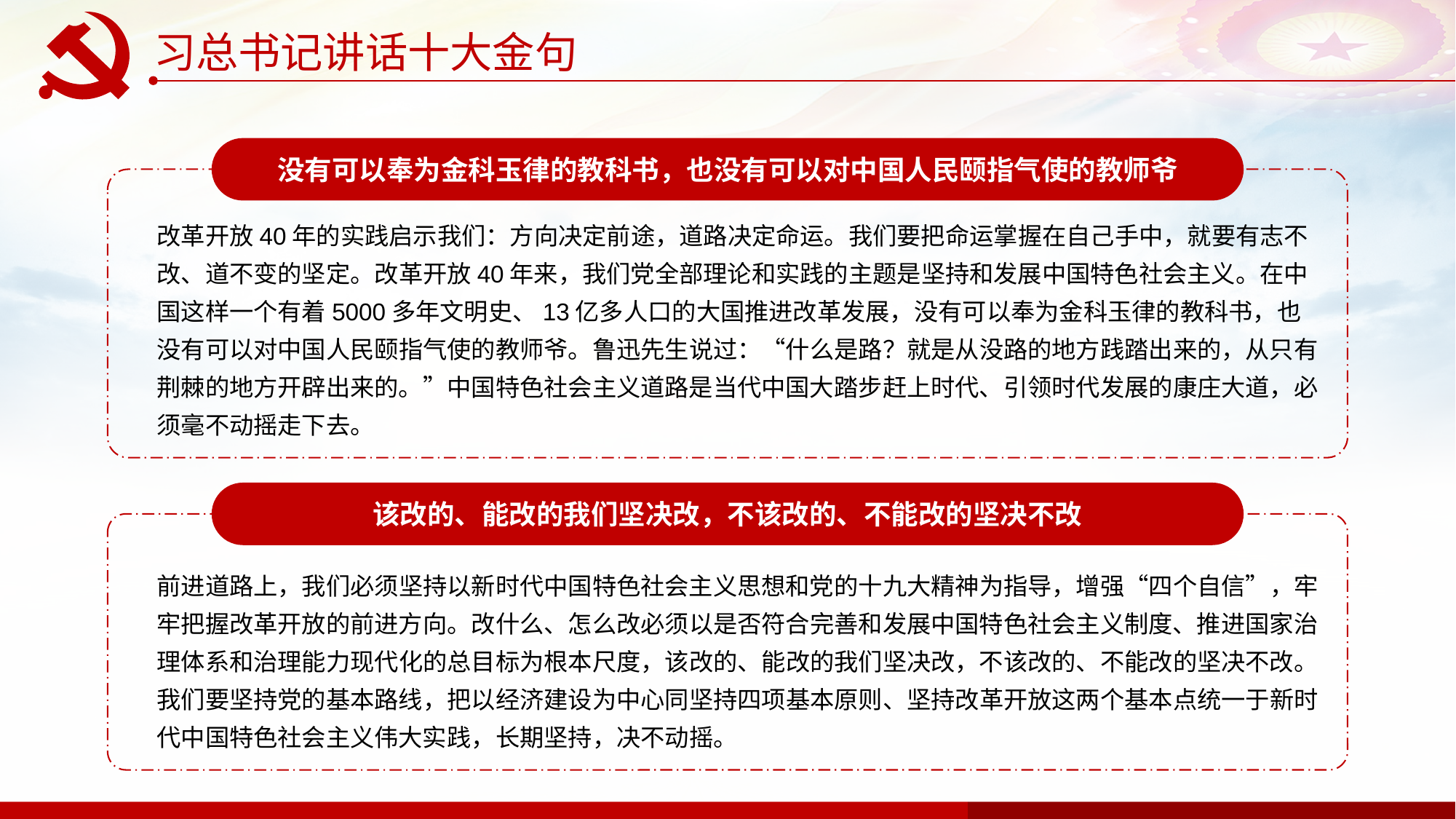

习总书记讲话十大金句

没有可以奉为金科玉律的教科书，也没有可以对中国人民颐指气使的教师爷

改革开放40年的实践启示我们：方向决定前途，道路决定命运。我们要把命运掌握在自己手中，就要有志不改、道不变的坚定。改革开放40年来，我们党全部理论和实践的主题是坚持和发展中国特色社会主义。在中国这样一个有着5000多年文明史、13亿多人口的大国推进改革发展，没有可以奉为金科玉律的教科书，也没有可以对中国人民颐指气使的教师爷。鲁迅先生说过：“什么是路？就是从没路的地方践踏出来的，从只有荆棘的地方开辟出来的。”中国特色社会主义道路是当代中国大踏步赶上时代、引领时代发展的康庄大道，必须毫不动摇走下去。

该改的、能改的我们坚决改，不该改的、不能改的坚决不改

前进道路上，我们必须坚持以新时代中国特色社会主义思想和党的十九大精神为指导，增强“四个自信”，牢牢把握改革开放的前进方向。改什么、怎么改必须以是否符合完善和发展中国特色社会主义制度、推进国家治理体系和治理能力现代化的总目标为根本尺度，该改的、能改的我们坚决改，不该改的、不能改的坚决不改。我们要坚持党的基本路线，把以经济建设为中心同坚持四项基本原则、坚持改革开放这两个基本点统一于新时代中国特色社会主义伟大实践，长期坚持，决不动摇。